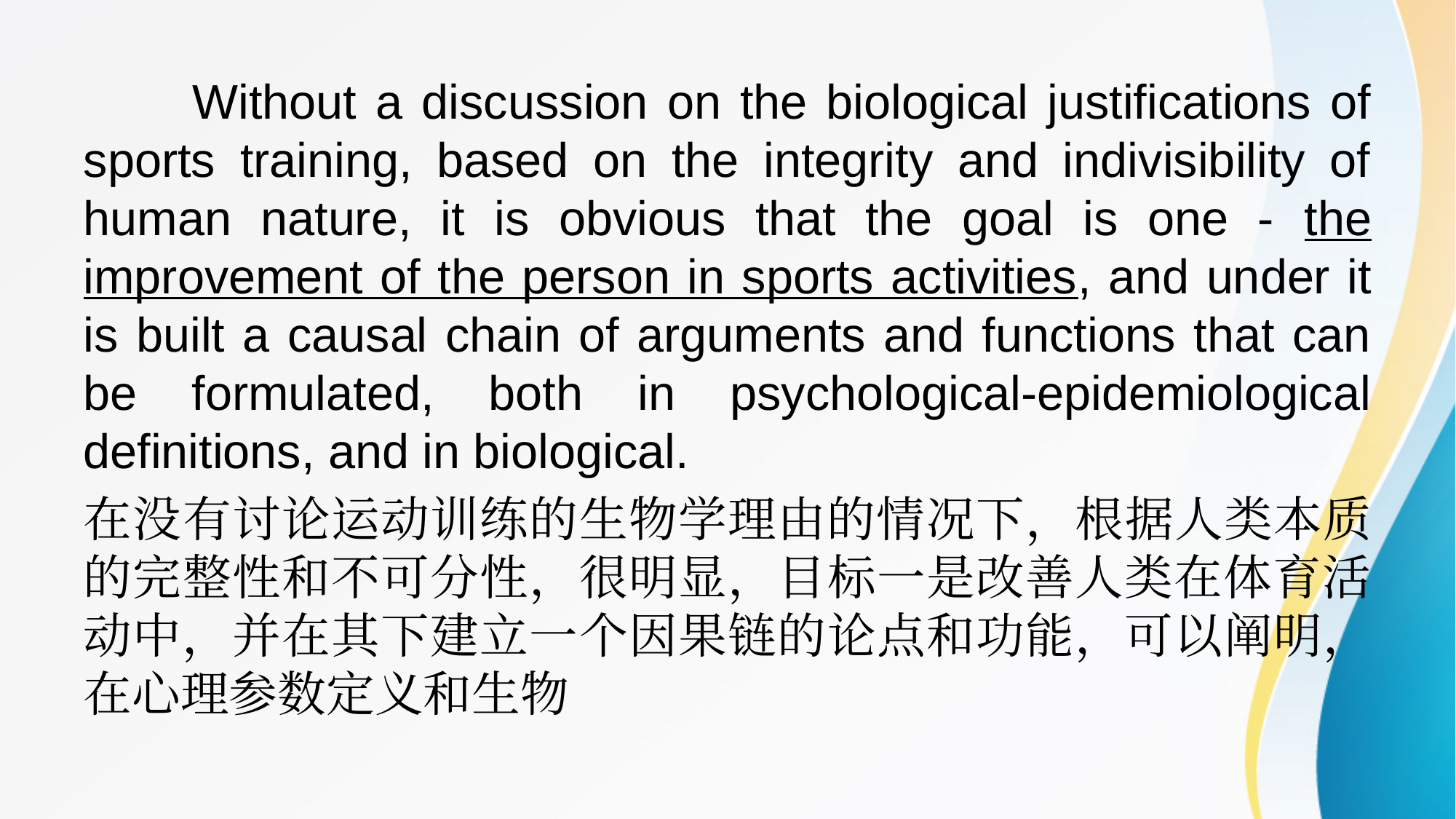

Without a discussion on the biological justifications of sports training, based on the integrity and indivisibility of human nature, it is obvious that the goal is one - the improvement of the person in sports activities, and under it is built a causal chain of arguments and functions that can be formulated, both in psychological-epidemiological definitions, and in biological.
在没有讨论运动训练的生物学理由的情况下，根据人类本质的完整性和不可分性，很明显，目标一是改善人类在体育活动中，并在其下建立一个因果链的论点和功能，可以阐明，在心理参数定义和生物